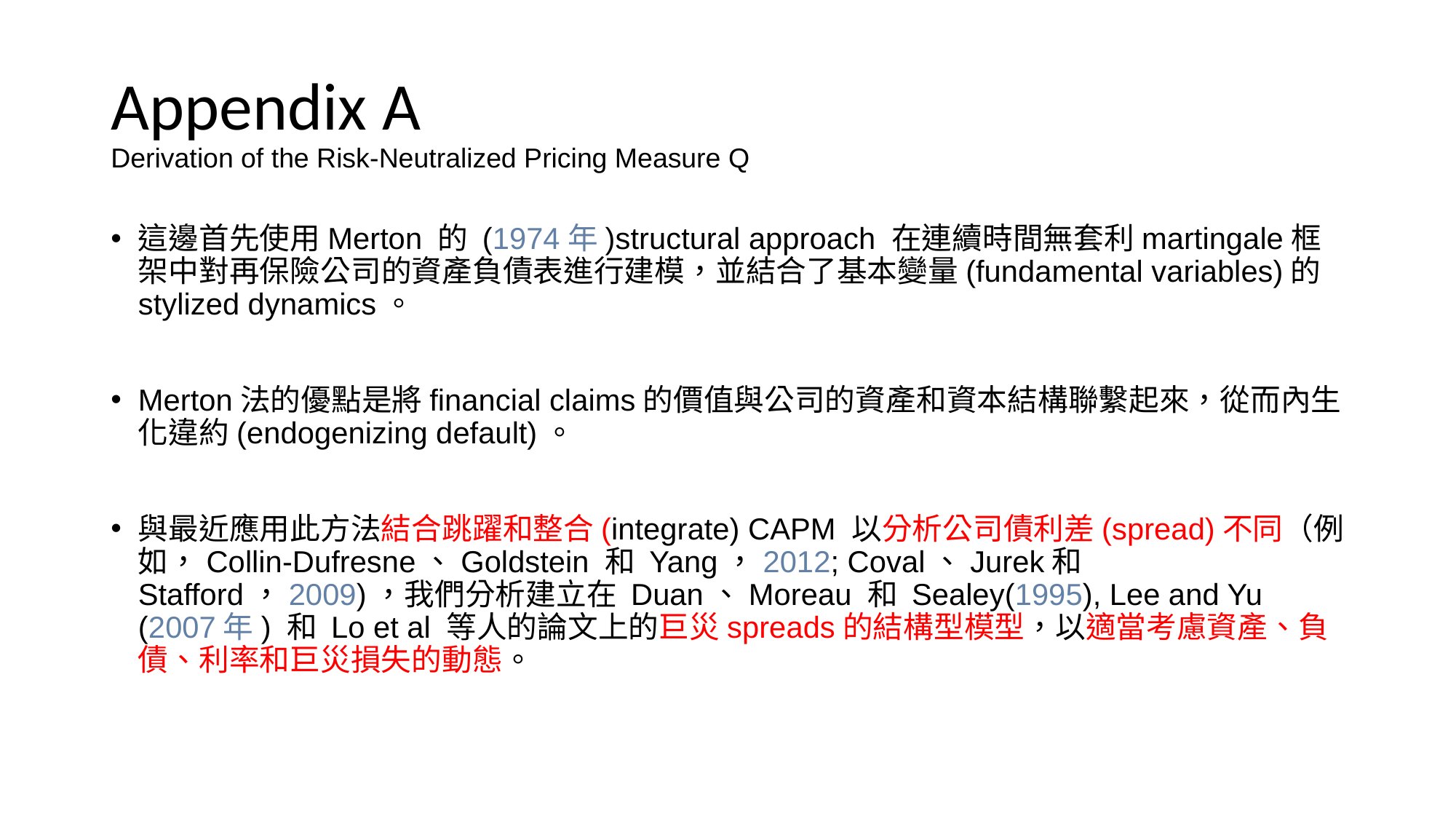

# Appendix A Derivation of the Risk‐Neutralized Pricing Measure Q
這邊首先使用Merton 的 (1974年)structural approach 在連續時間無套利martingale框架中對再保險公司的資產負債表進行建模，並結合了基本變量(fundamental variables)的stylized dynamics。

Merton法的優點是將financial claims的價值與公司的資產和資本結構聯繫起來，從而內生化違約(endogenizing default)。

與最近應用此方法結合跳躍和整合(integrate) CAPM 以分析公司債利差(spread)不同（例如，Collin-Dufresne、Goldstein 和 Yang，2012; Coval、Jurek和Stafford，2009)，我們分析建立在 Duan、Moreau 和 Sealey(1995), Lee and Yu (2007年) 和 Lo et al 等人的論文上的巨災spreads的結構型模型，以適當考慮資產、負債、利率和巨災損失的動態。